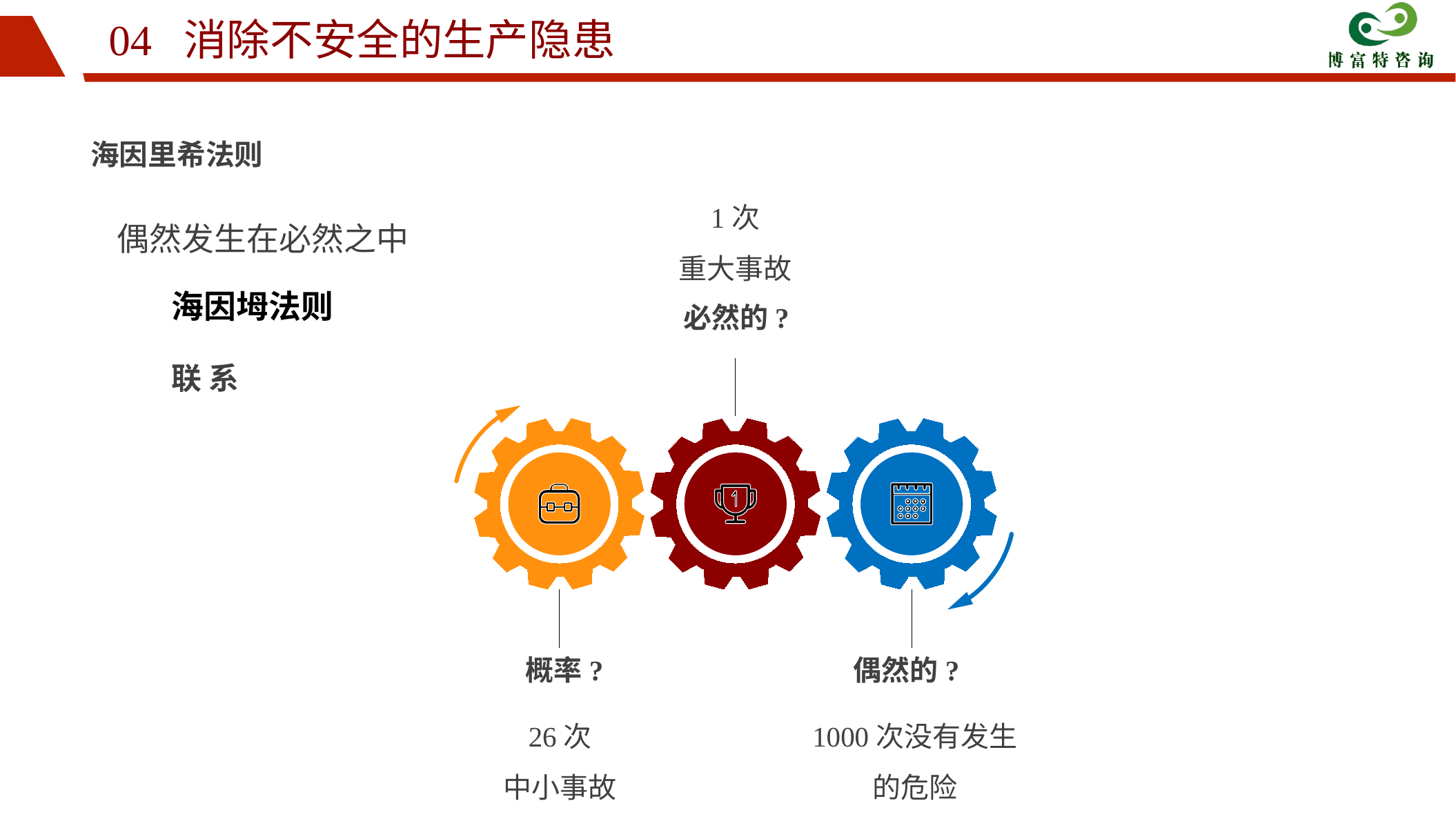

04  消除不安全的生产隐患

海因里希法则
1次
重大事故
偶然发生在必然之中
海因坶法则
必然的?

概率?
偶然的?
联 系
26次
中小事故
1000次没有发生
的危险